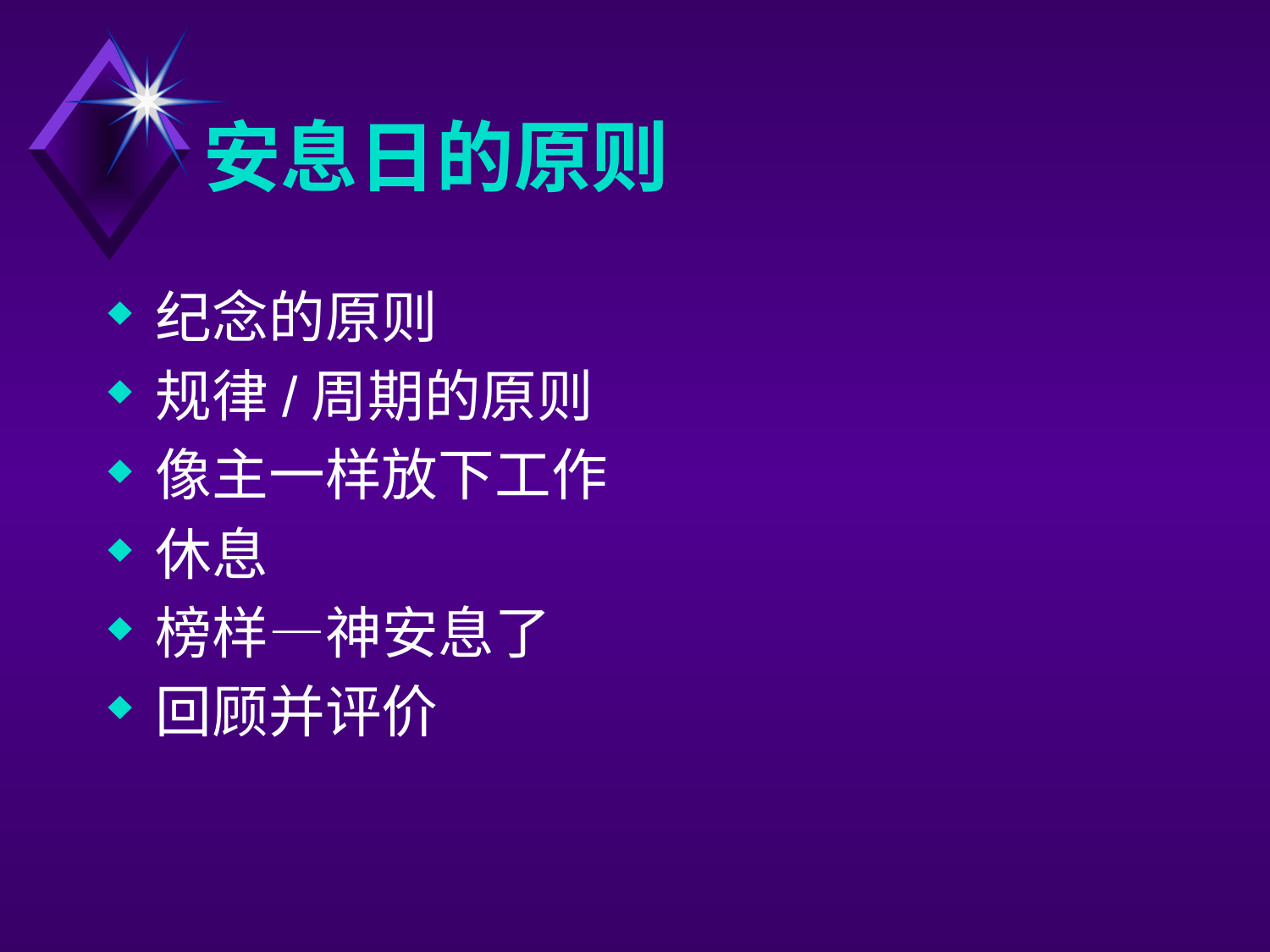

# 安息日的原则
纪念的原则
规律/周期的原则
像主一样放下工作
休息
榜样—神安息了
回顾并评价